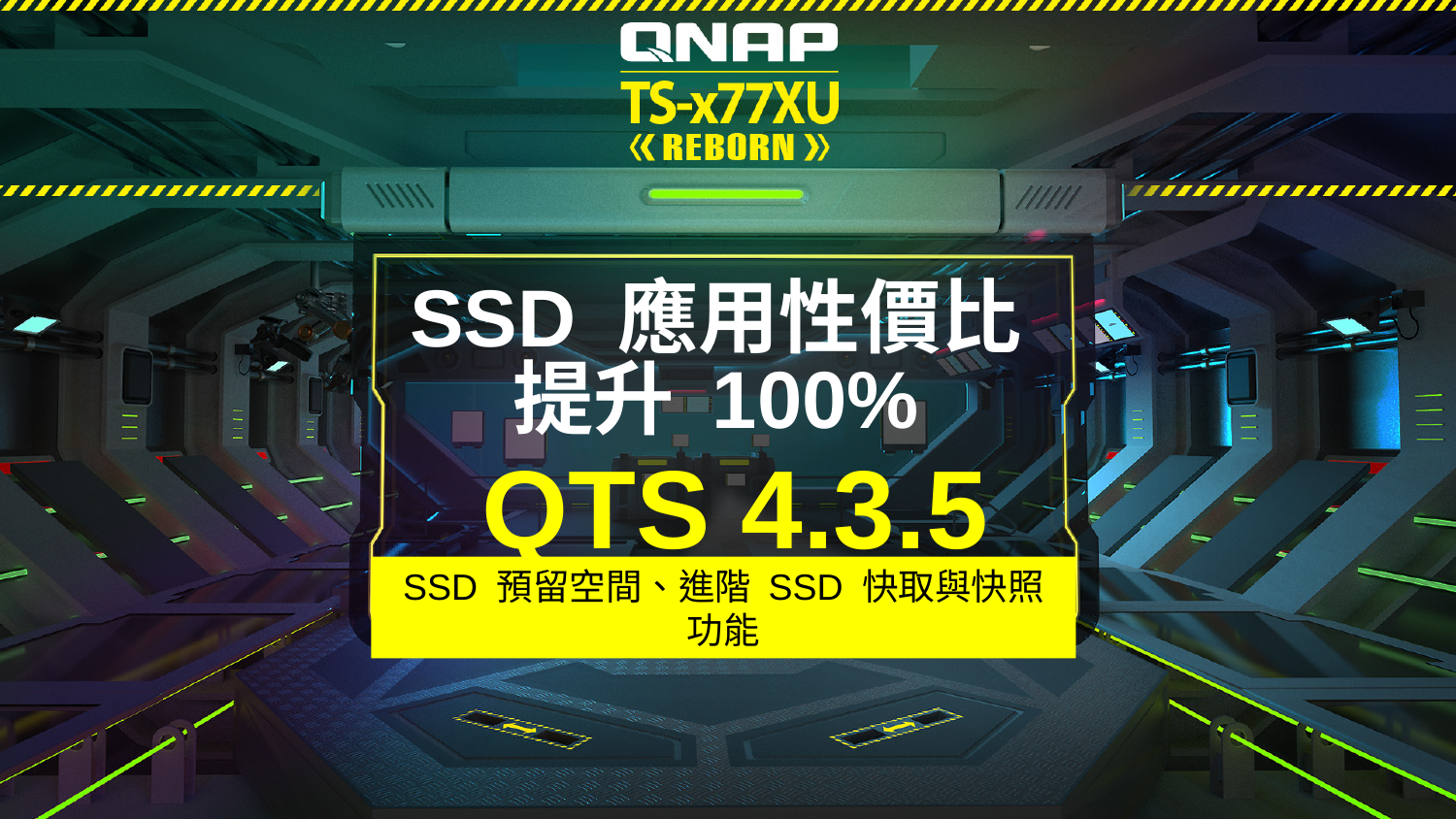

SSD 應用性價比
提升 100%
QTS 4.3.5
SSD 預留空間、進階 SSD 快取與快照功能